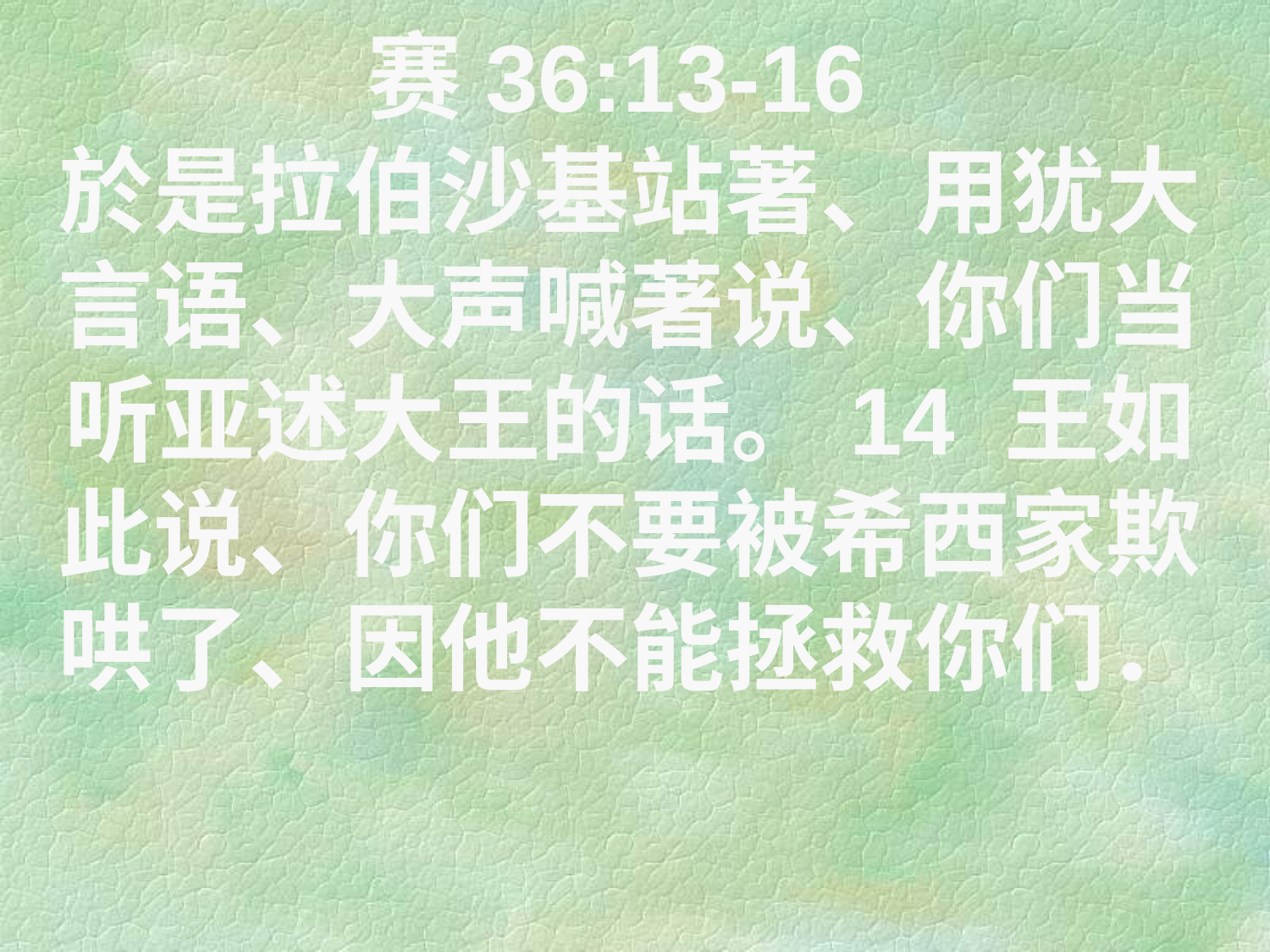

赛36:13-16
於是拉伯沙基站著、用犹大言语、大声喊著说、你们当听亚述大王的话。14 王如此说、你们不要被希西家欺哄了、因他不能拯救你们．